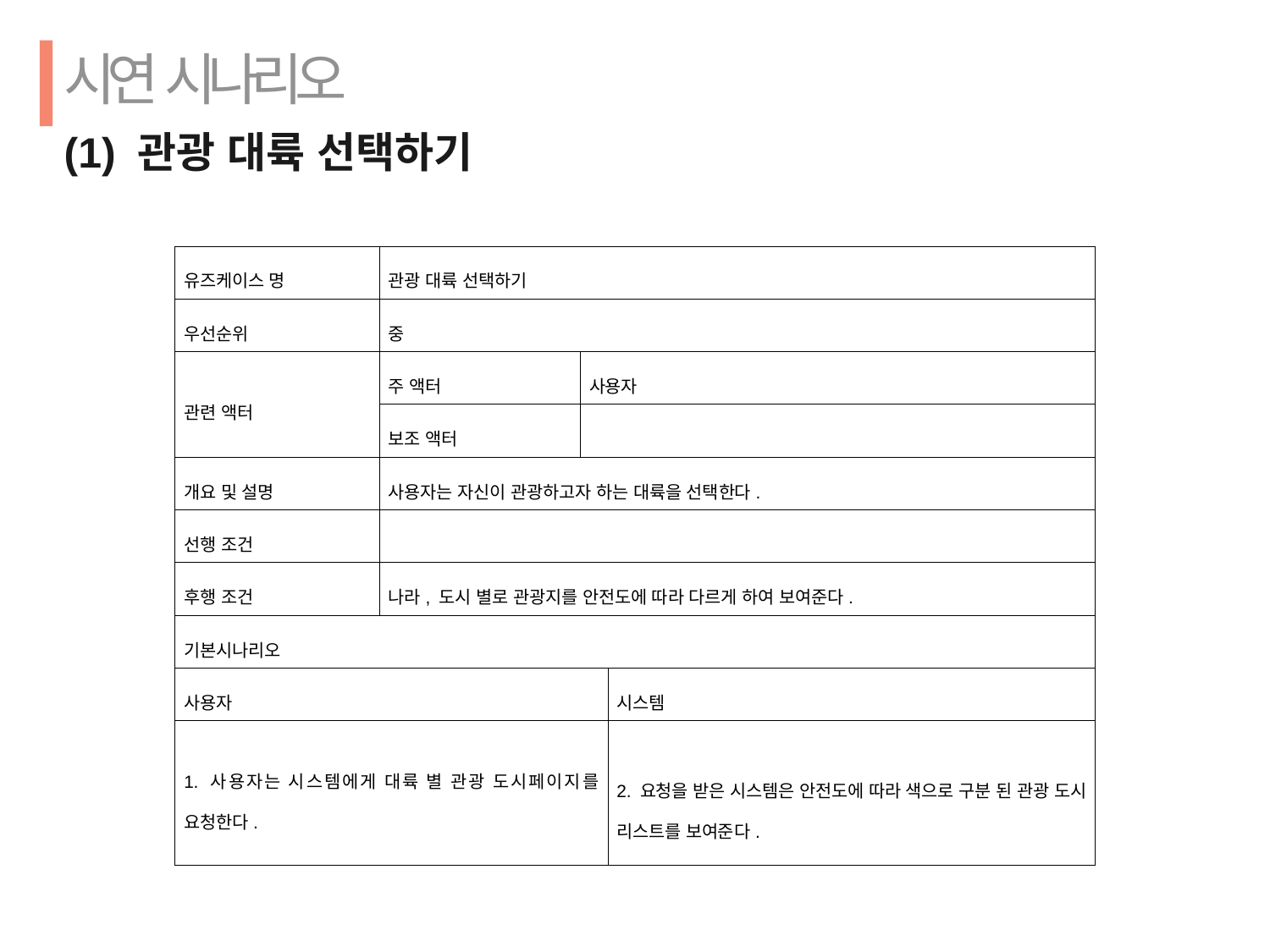

시연  시나리오
(1) 관광 대륙 선택하기

| 유즈케이스 명 | 관광 대륙 선택하기 |  |  |
| --- | --- | --- | --- |
| 우선순위 | 중 |  |  |
| 관련 액터 | 주 액터 | 사용자 |  |
|  | 보조 액터 |  |  |
| 개요 및 설명 | 사용자는 자신이 관광하고자 하는 대륙을 선택한다. |  |  |
| 선행 조건 |  |  |  |
| 후행 조건 | 나라, 도시 별로 관광지를 안전도에 따라 다르게 하여 보여준다. |  |  |
| 기본시나리오 |  |  |  |
| 사용자 |  |  | 시스템 |
| 1. 사용자는 시스템에게 대륙 별 관광 도시페이지를 요청한다. |  |  | 2. 요청을 받은 시스템은 안전도에 따라 색으로 구분 된 관광 도시 리스트를 보여준다. |